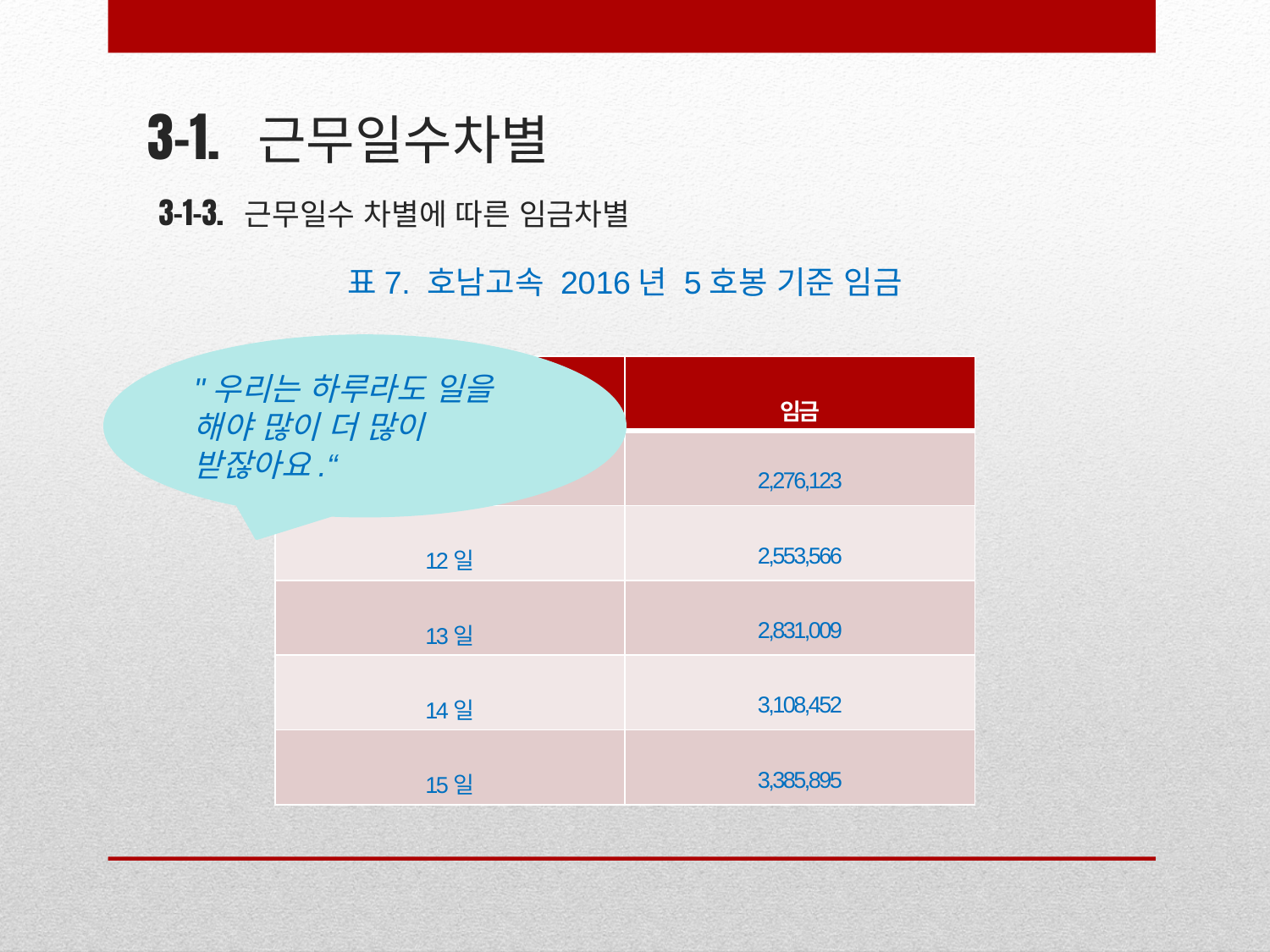

# 3-1.  근무일수차별
3-1-3.  근무일수 차별에 따른 임금차별
표7. 호남고속 2016년 5호봉 기준 임금

"우리는 하루라도 일을 해야 많이 더 많이 받잖아요.“

| 1달 근무일수 | 임금 |
| --- | --- |
| 11일(만근) | 2,276,123 |
| 12일 | 2,553,566 |
| 13일 | 2,831,009 |
| 14일 | 3,108,452 |
| 15일 | 3,385,895 |